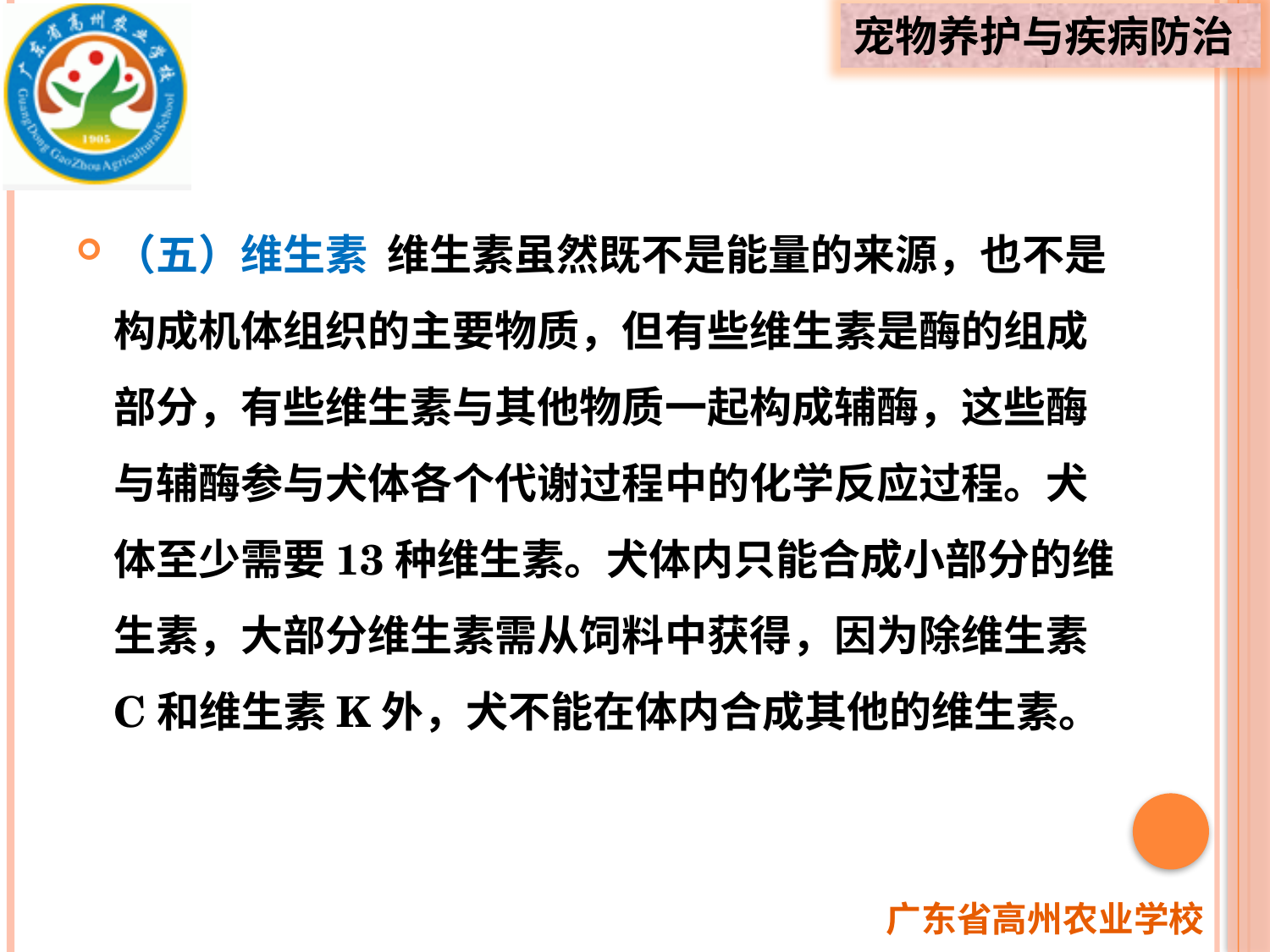

（五）维生素  维生素虽然既不是能量的来源，也不是构成机体组织的主要物质，但有些维生素是酶的组成部分，有些维生素与其他物质一起构成辅酶，这些酶与辅酶参与犬体各个代谢过程中的化学反应过程。犬体至少需要13种维生素。犬体内只能合成小部分的维生素，大部分维生素需从饲料中获得，因为除维生素C和维生素K外，犬不能在体内合成其他的维生素。